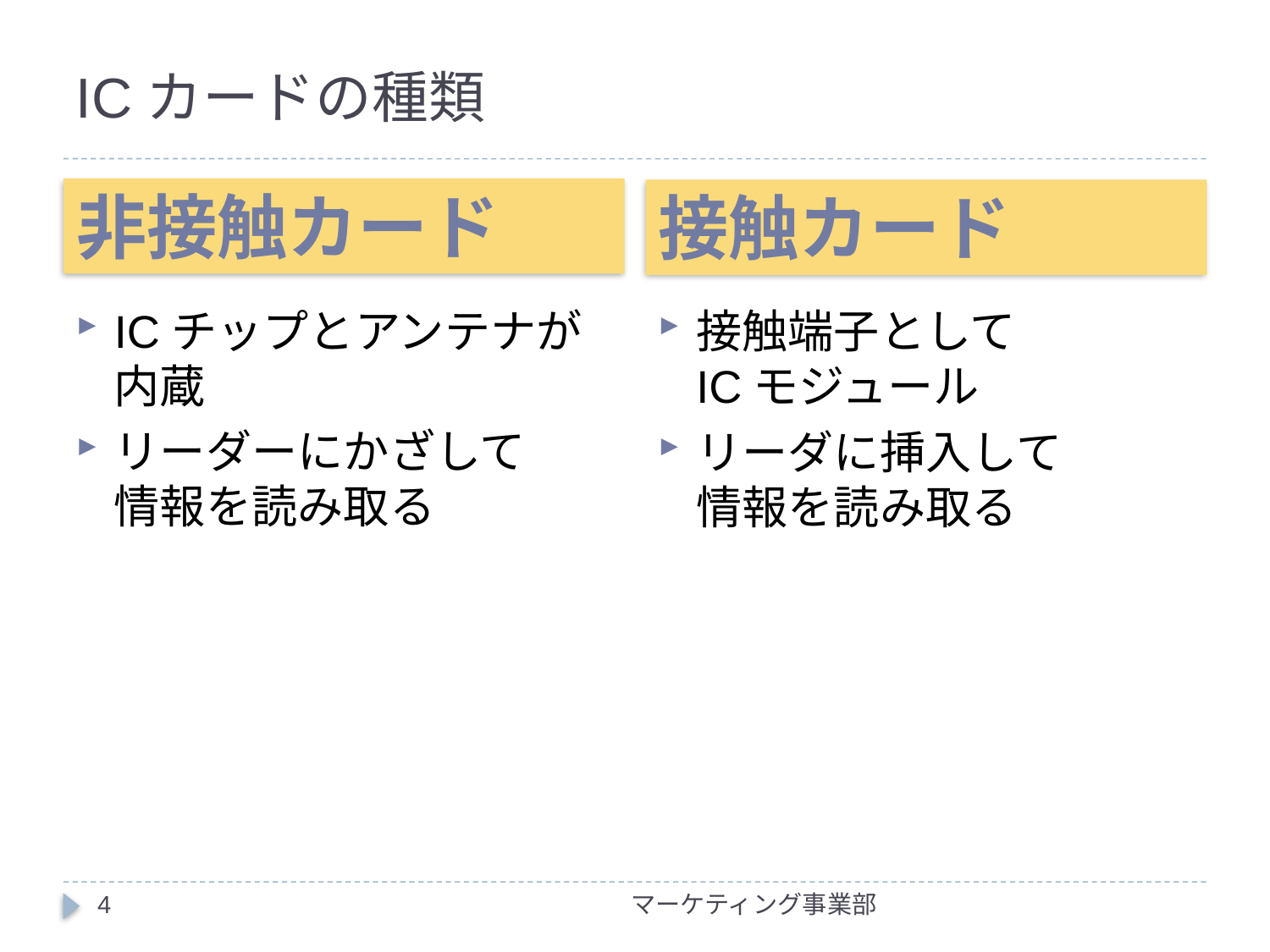

# ICカードの種類
非接触カード
接触カード
ICチップとアンテナが内蔵
リーダーにかざして
情報を読み取る
接触端子として
ICモジュール
リーダに挿入して
情報を読み取る

4
マーケティング事業部